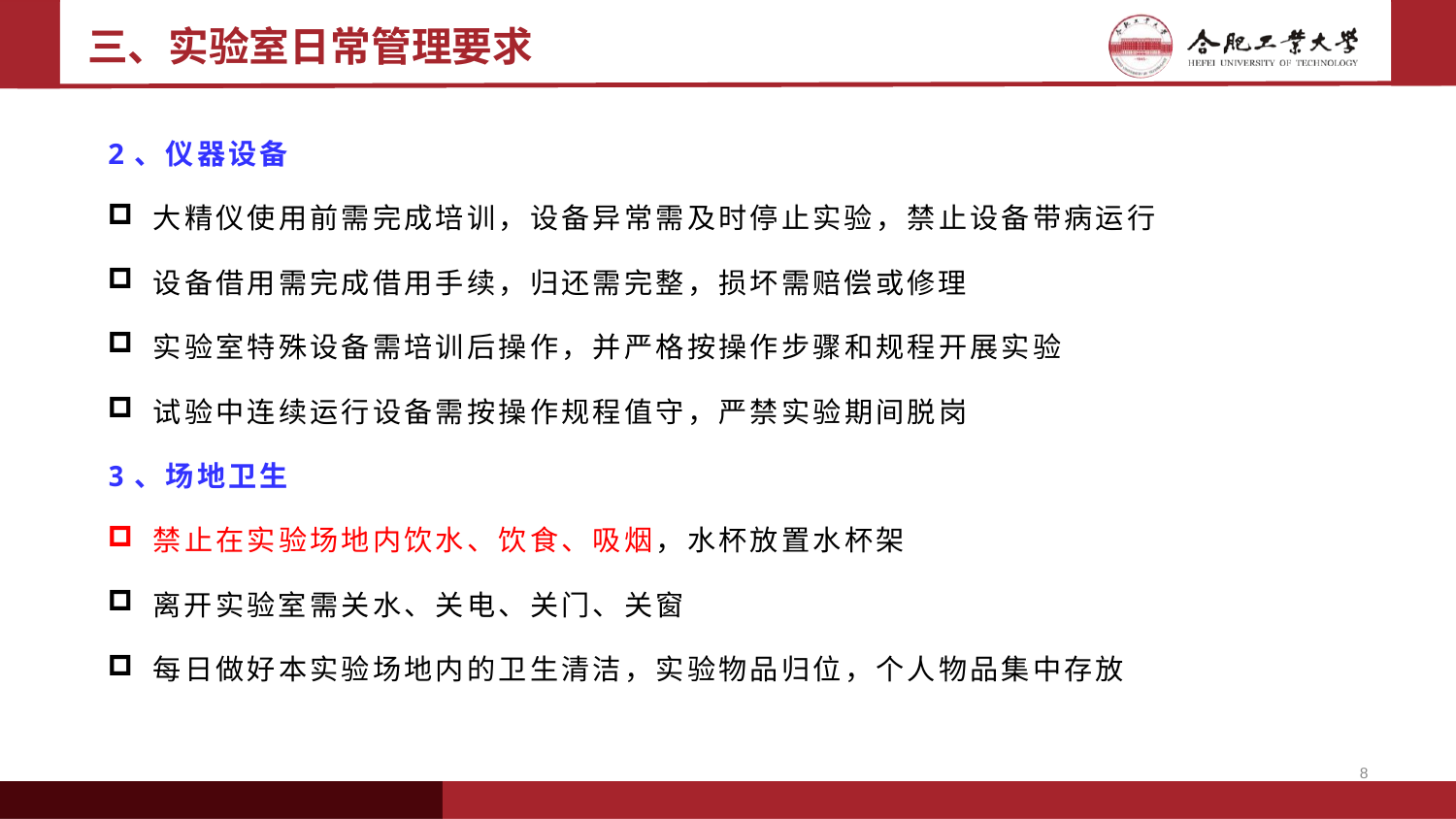

# 三、实验室日常管理要求
2、仪器设备
大精仪使用前需完成培训，设备异常需及时停止实验，禁止设备带病运行
设备借用需完成借用手续，归还需完整，损坏需赔偿或修理
实验室特殊设备需培训后操作，并严格按操作步骤和规程开展实验
试验中连续运行设备需按操作规程值守，严禁实验期间脱岗
3、场地卫生
禁止在实验场地内饮水、饮食、吸烟，水杯放置水杯架
离开实验室需关水、关电、关门、关窗
每日做好本实验场地内的卫生清洁，实验物品归位，个人物品集中存放